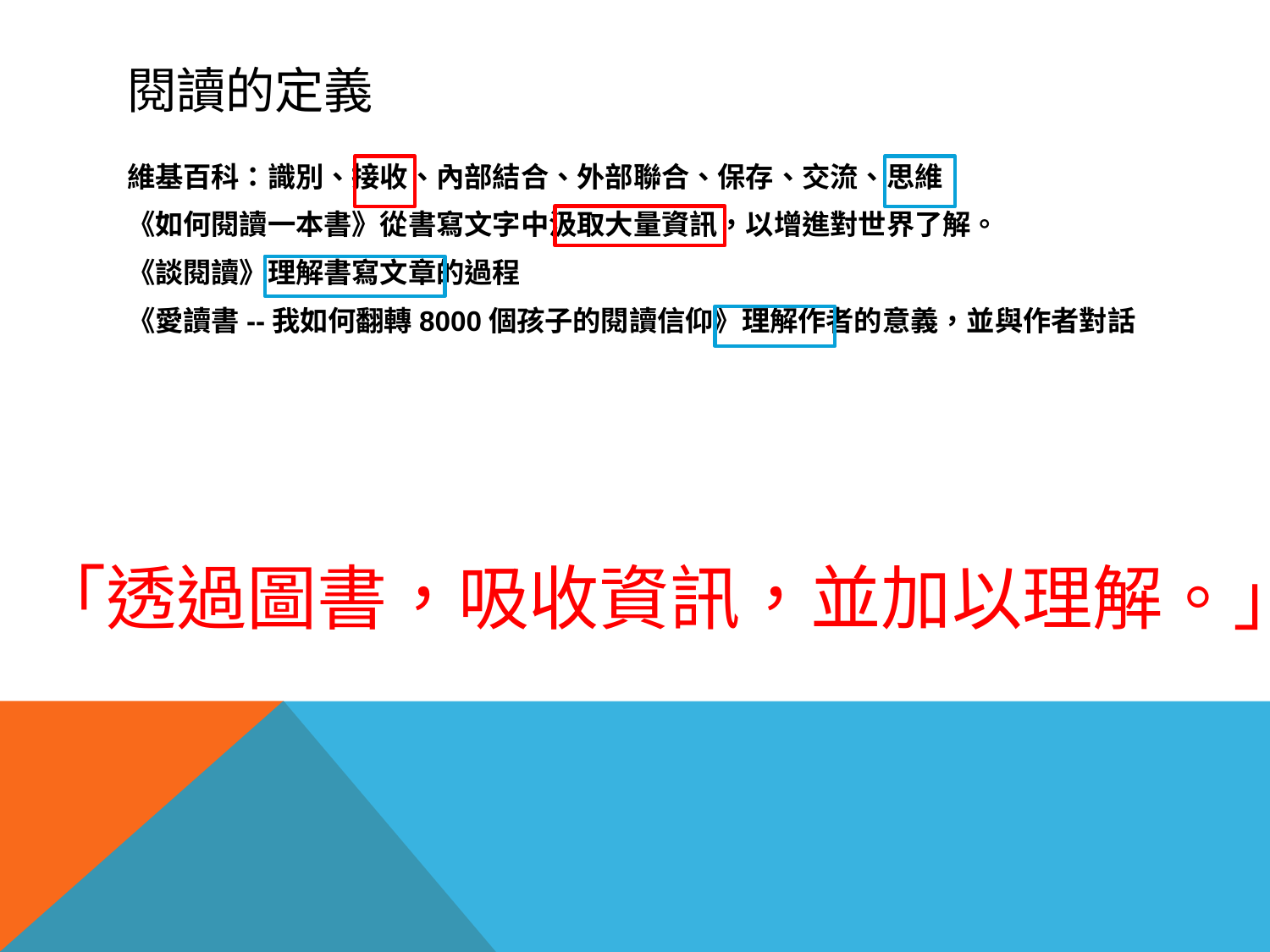

# 閱讀的定義
維基百科：識別、接收、內部結合、外部聯合、保存、交流、思維
《如何閱讀一本書》從書寫文字中汲取大量資訊，以增進對世界了解。
《談閱讀》理解書寫文章的過程
《愛讀書--我如何翻轉8000個孩子的閱讀信仰》理解作者的意義，並與作者對話

「透過圖書，吸收資訊，並加以理解。」